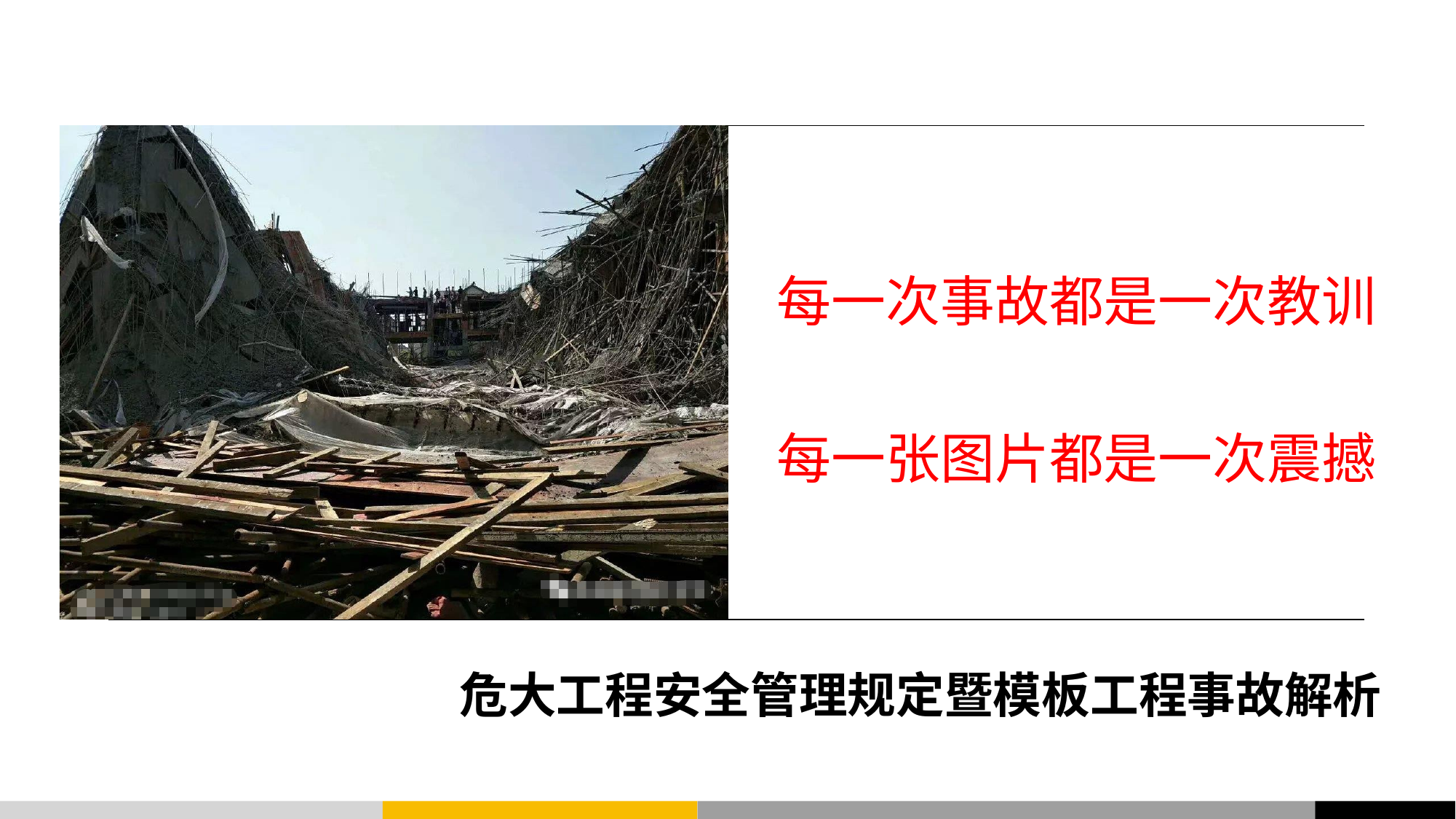

# 每一次事故都是一次教训
每一张图片都是一次震撼

危大工程安全管理规定暨模板工程事故解析